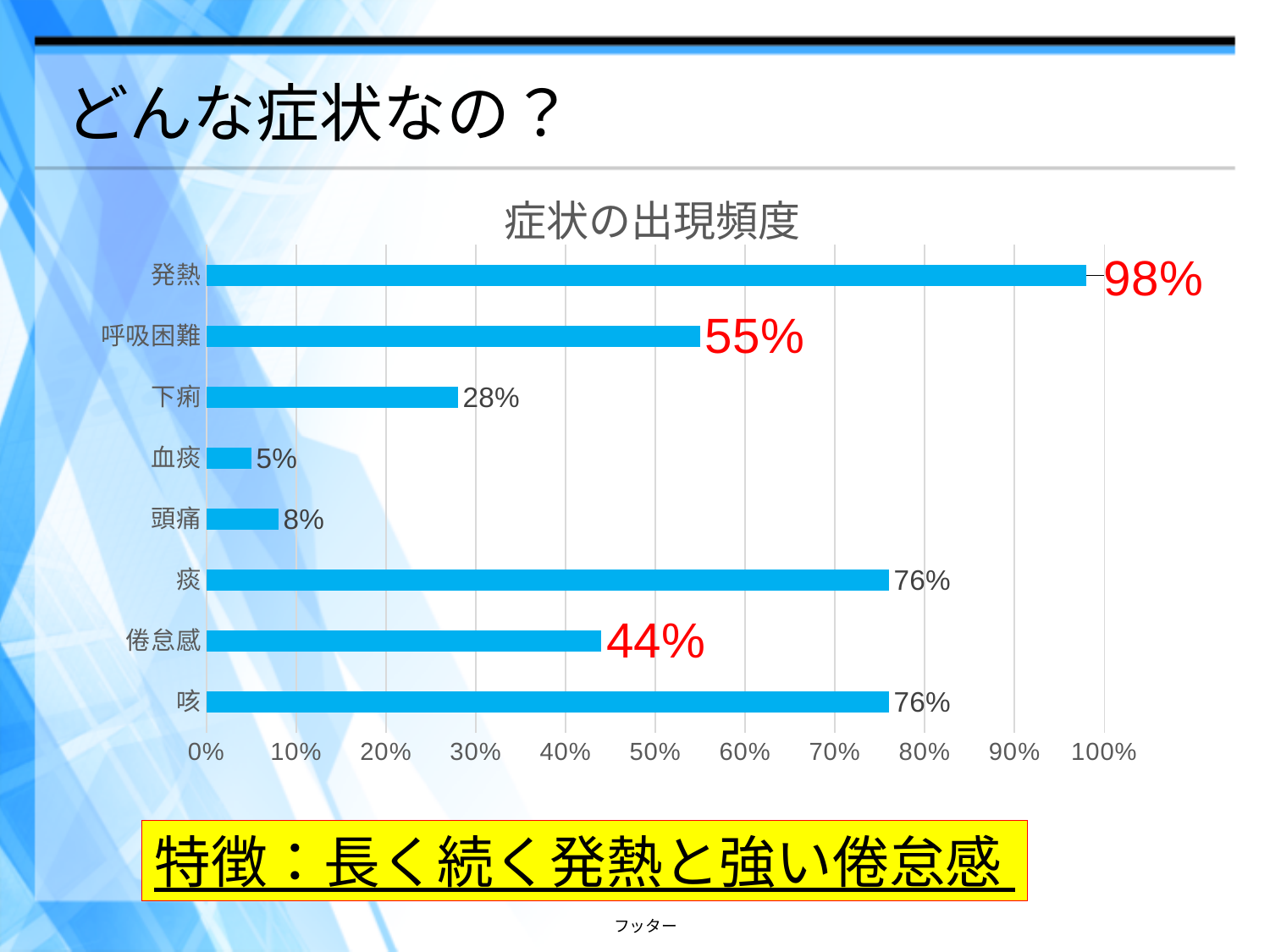

# どんな症状なの？

### Chart: 症状の出現頻度

| Category |  |
|---|---|
| 咳 | 0.76 |
| 倦怠感 | 0.44 |
| 痰 | 0.76 |
| 頭痛 | 0.08 |
| 血痰 | 0.05 |
| 下痢 | 0.28 |
| 呼吸困難 | 0.55 |
| 発熱 | 0.98 |
特徴：長く続く発熱と強い倦怠感
フッター